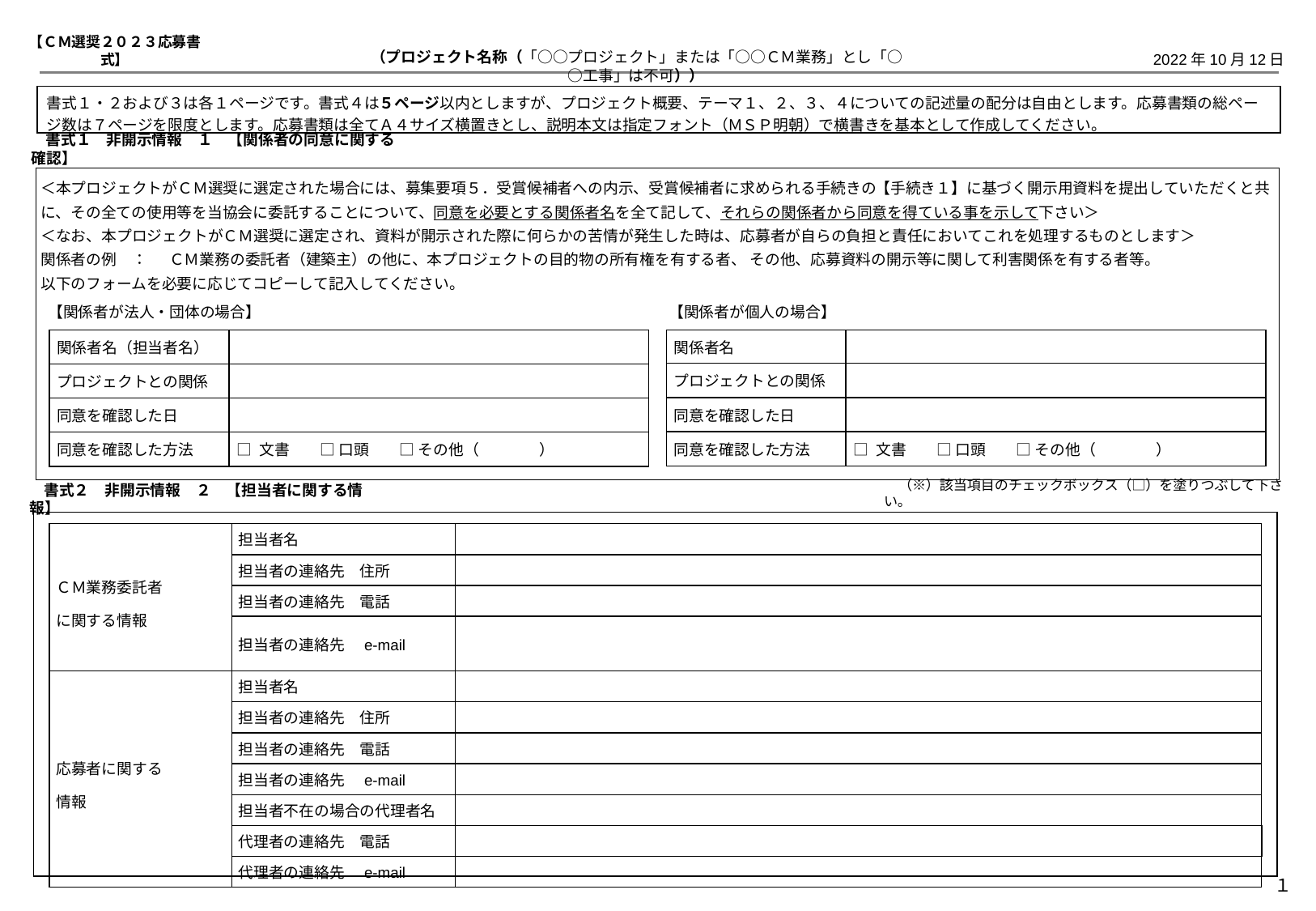

【ＣＭ選奨２０２３応募書式】
（プロジェクト名称（「○○プロジェクト」または「○○ＣＭ業務」とし「○○工事」は不可））
2022年10月12日
| 書式１・２および３は各１ページです。書式４は５ページ以内としますが、プロジェクト概要、テーマ１、２、３、４についての記述量の配分は自由とします。応募書類の総ページ数は７ページを限度とします。応募書類は全てＡ４サイズ横置きとし、説明本文は指定フォント（ＭＳＰ明朝）で横書きを基本として作成してください。 |
| --- |
書式１　非開示情報　１　【関係者の同意に関する確認】
|  |
| --- |
＜本プロジェクトがＣＭ選奨に選定された場合には、募集要項５．受賞候補者への内示、受賞候補者に求められる手続きの【手続き１】に基づく開示用資料を提出していただくと共に、その全ての使用等を当協会に委託することについて、同意を必要とする関係者名を全て記して、それらの関係者から同意を得ている事を示して下さい＞
＜なお、本プロジェクトがＣＭ選奨に選定され、資料が開示された際に何らかの苦情が発生した時は、応募者が自らの負担と責任においてこれを処理するものとします＞
関係者の例　：　  ＣＭ業務の委託者（建築主）の他に、本プロジェクトの目的物の所有権を有する者、 その他、応募資料の開示等に関して利害関係を有する者等。
以下のフォームを必要に応じてコピーして記入してください。
【関係者が法人・団体の場合】
【関係者が個人の場合】
| 関係者名（担当者名） |  |
| --- | --- |
| プロジェクトとの関係 |  |
| 同意を確認した日 |  |
| 同意を確認した方法 | □ 文書　　□ 口頭　　□ その他（　　　　） |
| 関係者名 |  |
| --- | --- |
| プロジェクトとの関係 |  |
| 同意を確認した日 |  |
| 同意を確認した方法 | □ 文書　　□ 口頭　　□ その他（　　　　） |
（※）該当項目のチェックボックス（□）を塗りつぶして下さい。
書式２　非開示情報　２　【担当者に関する情報】
|  |
| --- |
| ＣＭ業務委託者 に関する情報 | 担当者名 |  |
| --- | --- | --- |
|  | 担当者の連絡先　住所 |  |
|  | 担当者の連絡先　電話 |  |
|  | 担当者の連絡先　e-mail |  |
| 応募者に関する 情報 | 担当者名 |  |
|  | 担当者の連絡先　住所 |  |
|  | 担当者の連絡先　電話 |  |
|  | 担当者の連絡先　e-mail |  |
|  | 担当者不在の場合の代理者名 |  |
|  | 代理者の連絡先　電話 |  |
|  | 代理者の連絡先　e-mail |  |
１